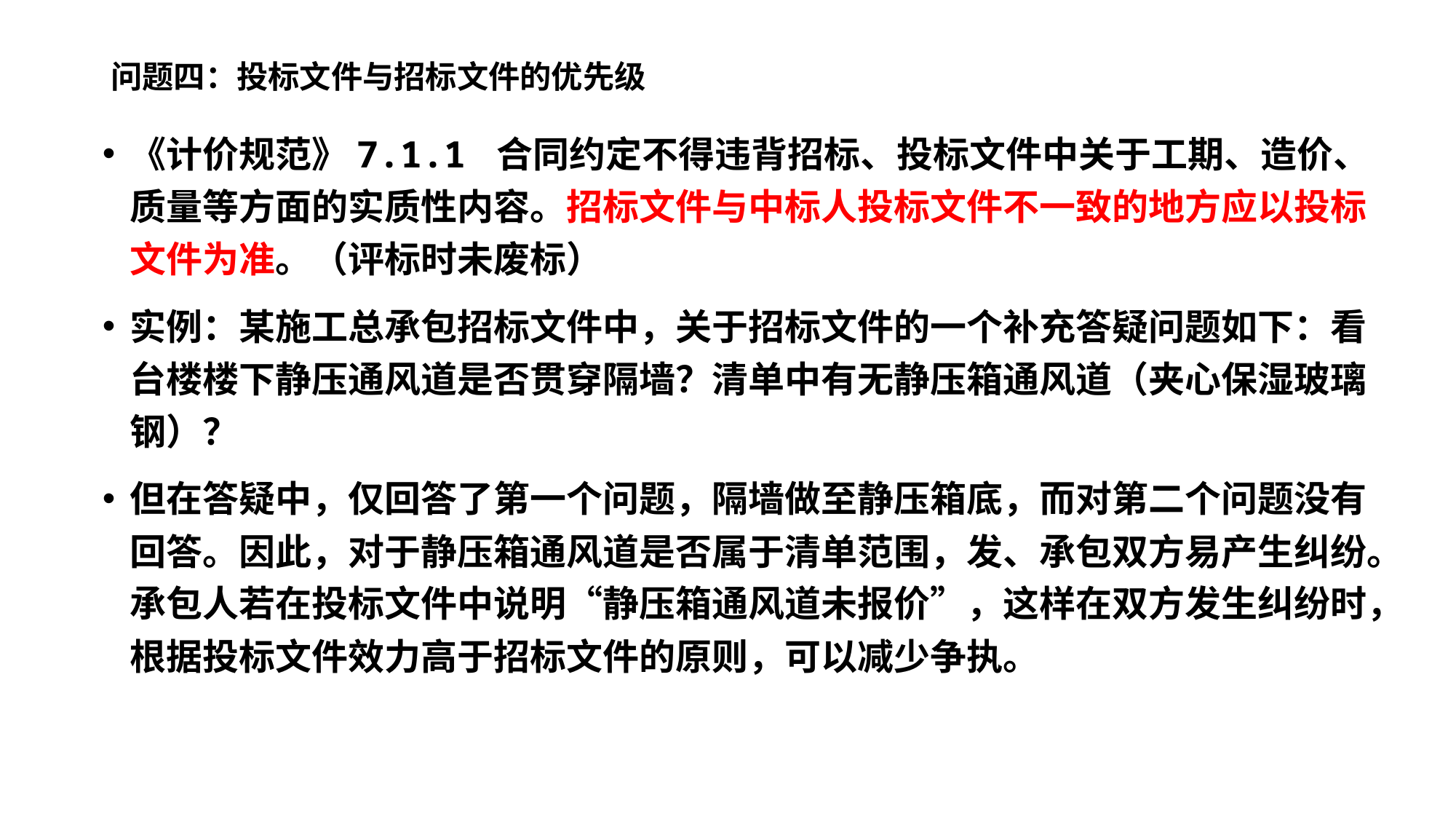

# 问题四：投标文件与招标文件的优先级
《计价规范》7.1.1 合同约定不得违背招标、投标文件中关于工期、造价、质量等方面的实质性内容。招标文件与中标人投标文件不一致的地方应以投标文件为准。（评标时未废标）
实例：某施工总承包招标文件中，关于招标文件的一个补充答疑问题如下：看台楼楼下静压通风道是否贯穿隔墙？清单中有无静压箱通风道（夹心保湿玻璃钢）？
但在答疑中，仅回答了第一个问题，隔墙做至静压箱底，而对第二个问题没有回答。因此，对于静压箱通风道是否属于清单范围，发、承包双方易产生纠纷。承包人若在投标文件中说明“静压箱通风道未报价”，这样在双方发生纠纷时，根据投标文件效力高于招标文件的原则，可以减少争执。